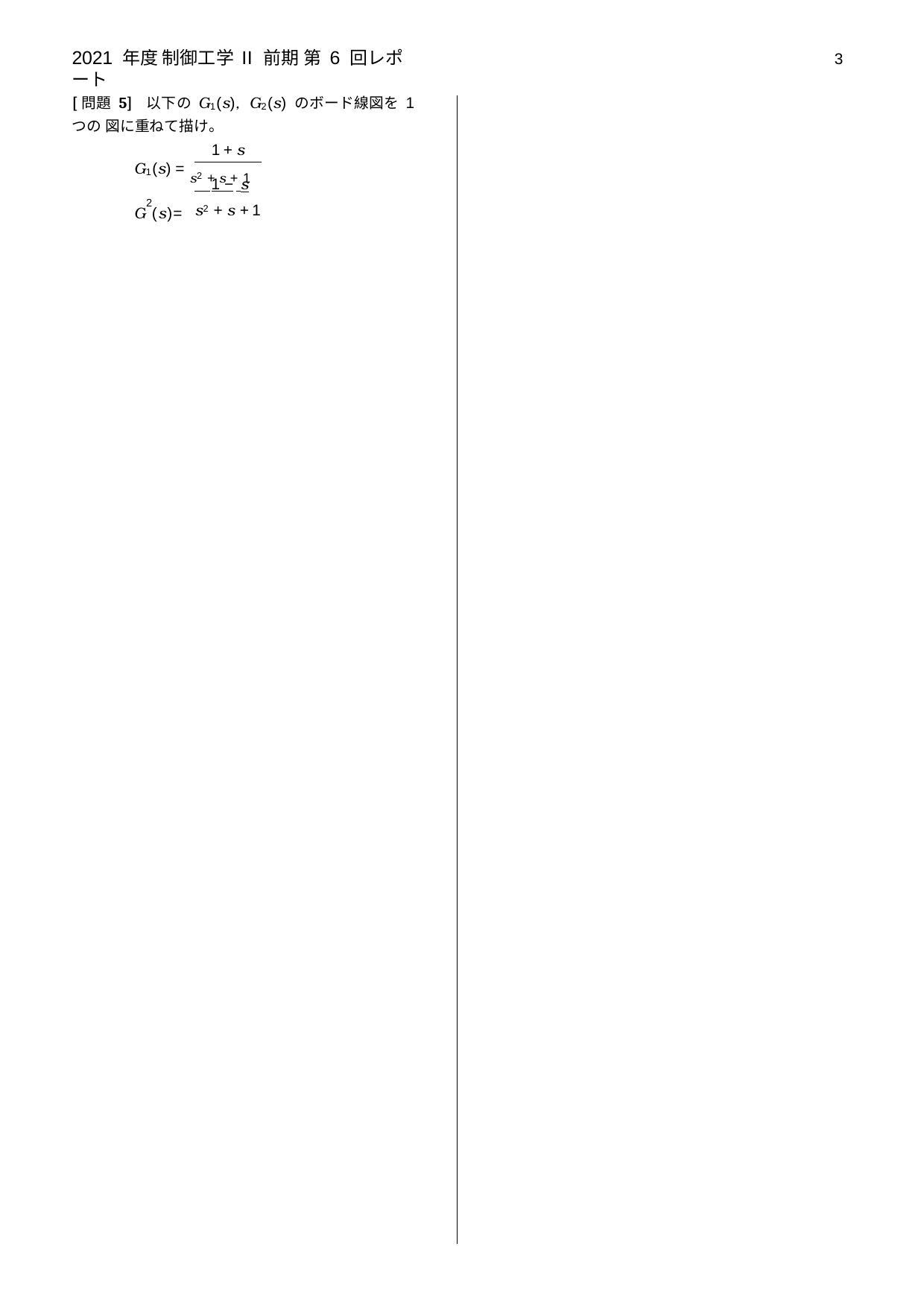

2021 年度 制御工学II 前期 第 6 回レポート
3
[問題 5]	以下の G1(s),  G2(s) のボード線図を 1 つの 図に重ねて描け。

1+ s
G1(s)= s2  + s +1

    1 − s
G (s)=
2
s2  + s +1